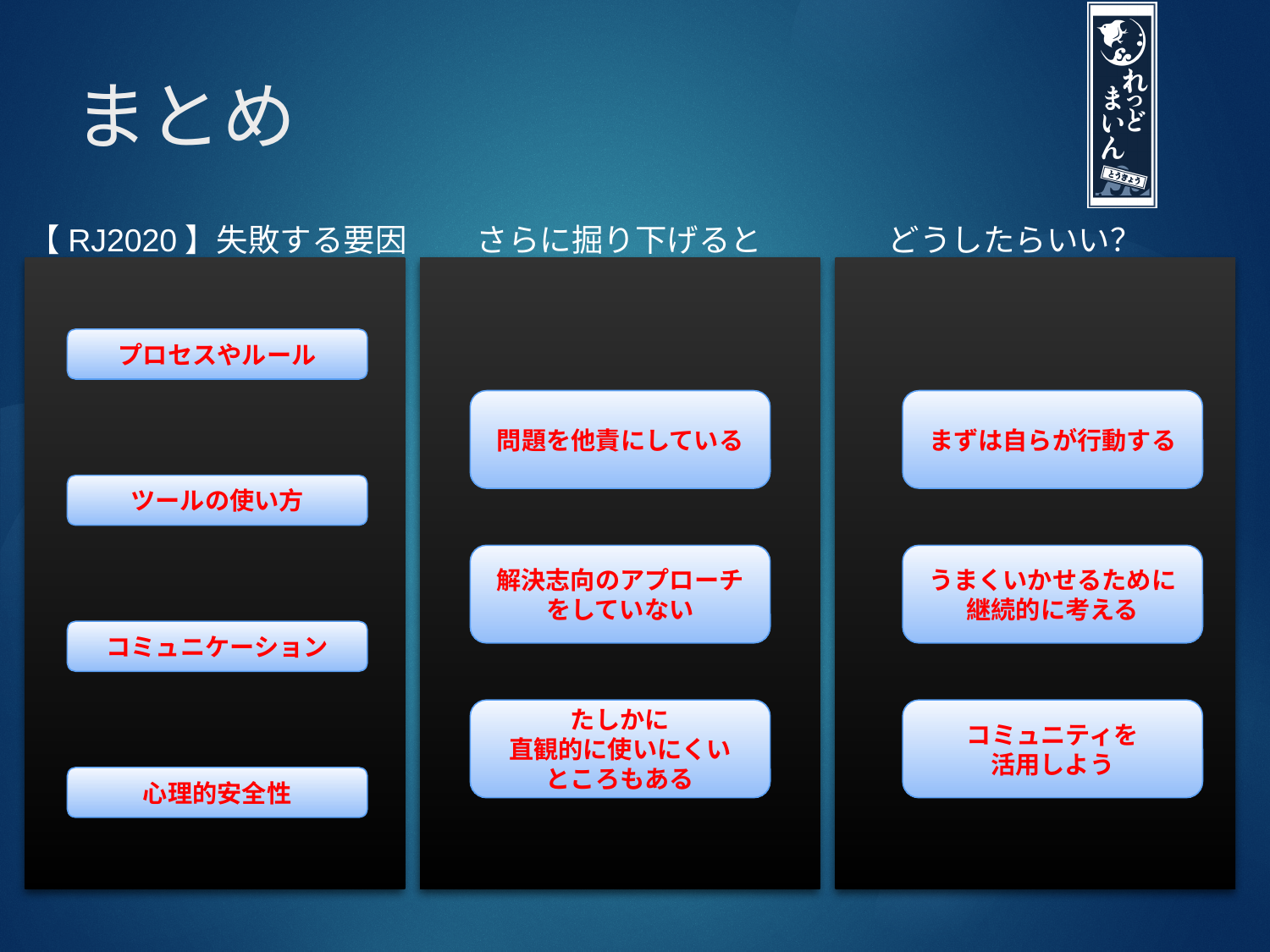

# まとめ
【RJ2020】失敗する要因
さらに掘り下げると
どうしたらいい？

問題を他責にしている

解決志向のアプローチ
をしていない
たしかに
直観的に使いにくい
ところもある

まずは自らが行動する

うまくいかせるために
継続的に考える

コミュニティを
活用しよう

プロセスやルール

ツールの使い方

コミュニケーション

心理的安全性